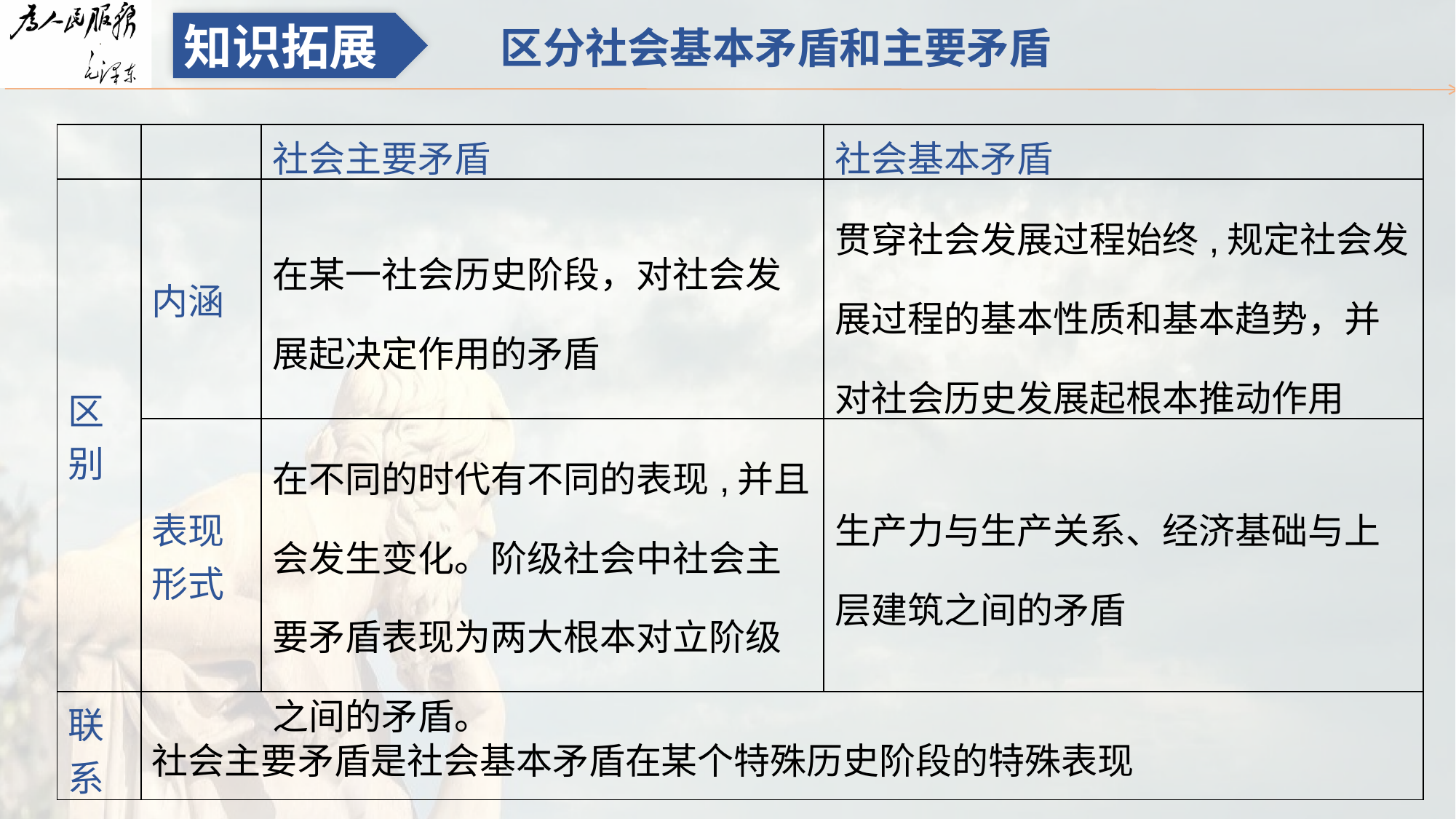

知识拓展
区分社会基本矛盾和主要矛盾
|  |  | 社会主要矛盾 | 社会基本矛盾 |
| --- | --- | --- | --- |
| 区别 | 内涵 | 在某一社会历史阶段，对社会发展起决定作用的矛盾 | 贯穿社会发展过程始终,规定社会发展过程的基本性质和基本趋势，并对社会历史发展起根本推动作用 |
|  | 表现形式 | 在不同的时代有不同的表现,并且会发生变化。阶级社会中社会主要矛盾表现为两大根本对立阶级之间的矛盾。 | 生产力与生产关系、经济基础与上层建筑之间的矛盾 |
| 联系 | 社会主要矛盾是社会基本矛盾在某个特殊历史阶段的特殊表现 |  |  |